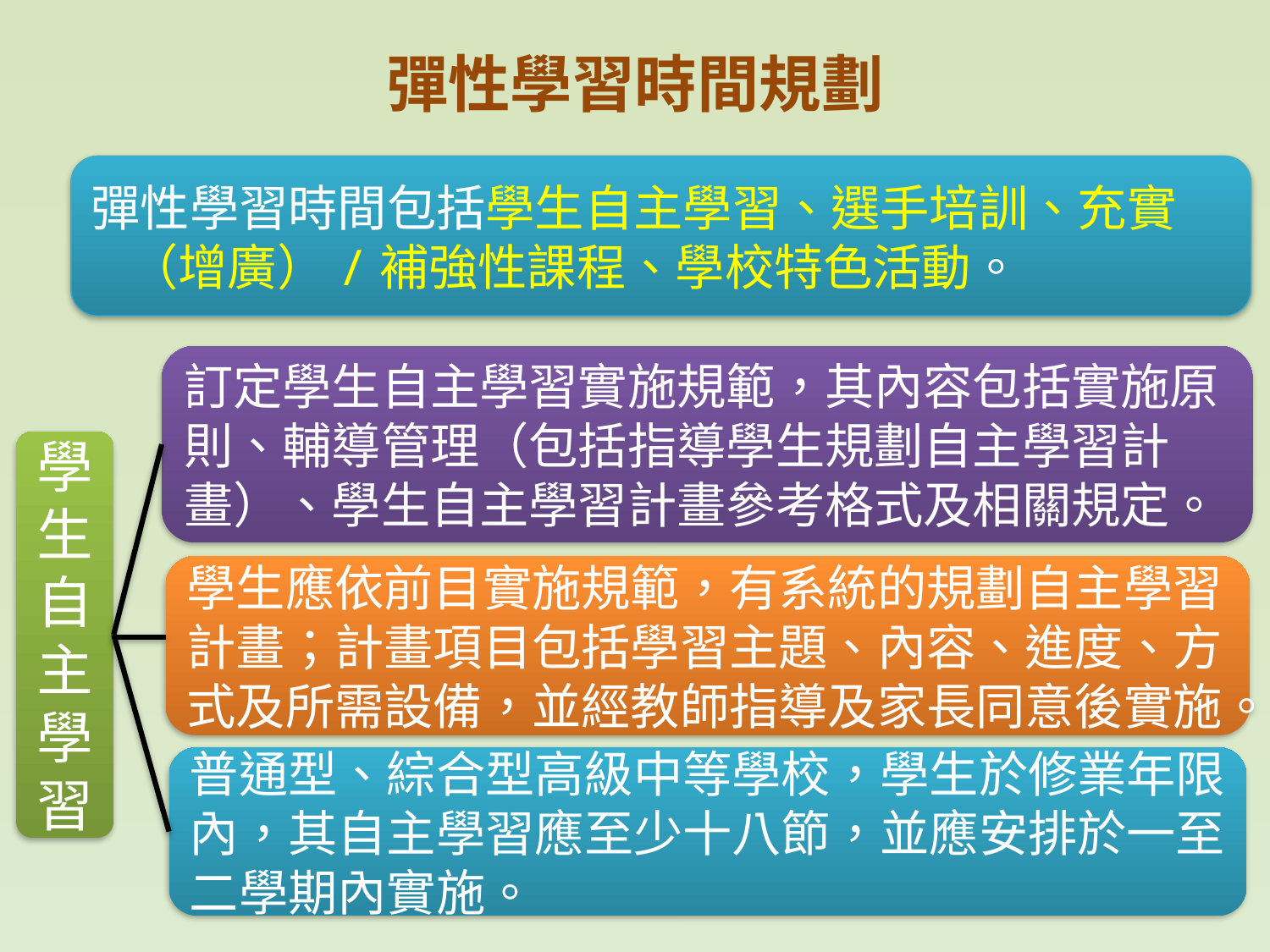

# 彈性學習時間規劃
彈性學習時間包括學生自主學習、選手培訓、充實（增廣）/補強性課程、學校特色活動。
訂定學生自主學習實施規範，其內容包括實施原則、輔導管理（包括指導學生規劃自主學習計畫）、學生自主學習計畫參考格式及相關規定。
學生自主學習
學生應依前目實施規範，有系統的規劃自主學習計畫；計畫項目包括學習主題、內容、進度、方式及所需設備，並經教師指導及家長同意後實施。
普通型、綜合型高級中等學校，學生於修業年限內，其自主學習應至少十八節，並應安排於一至二學期內實施。